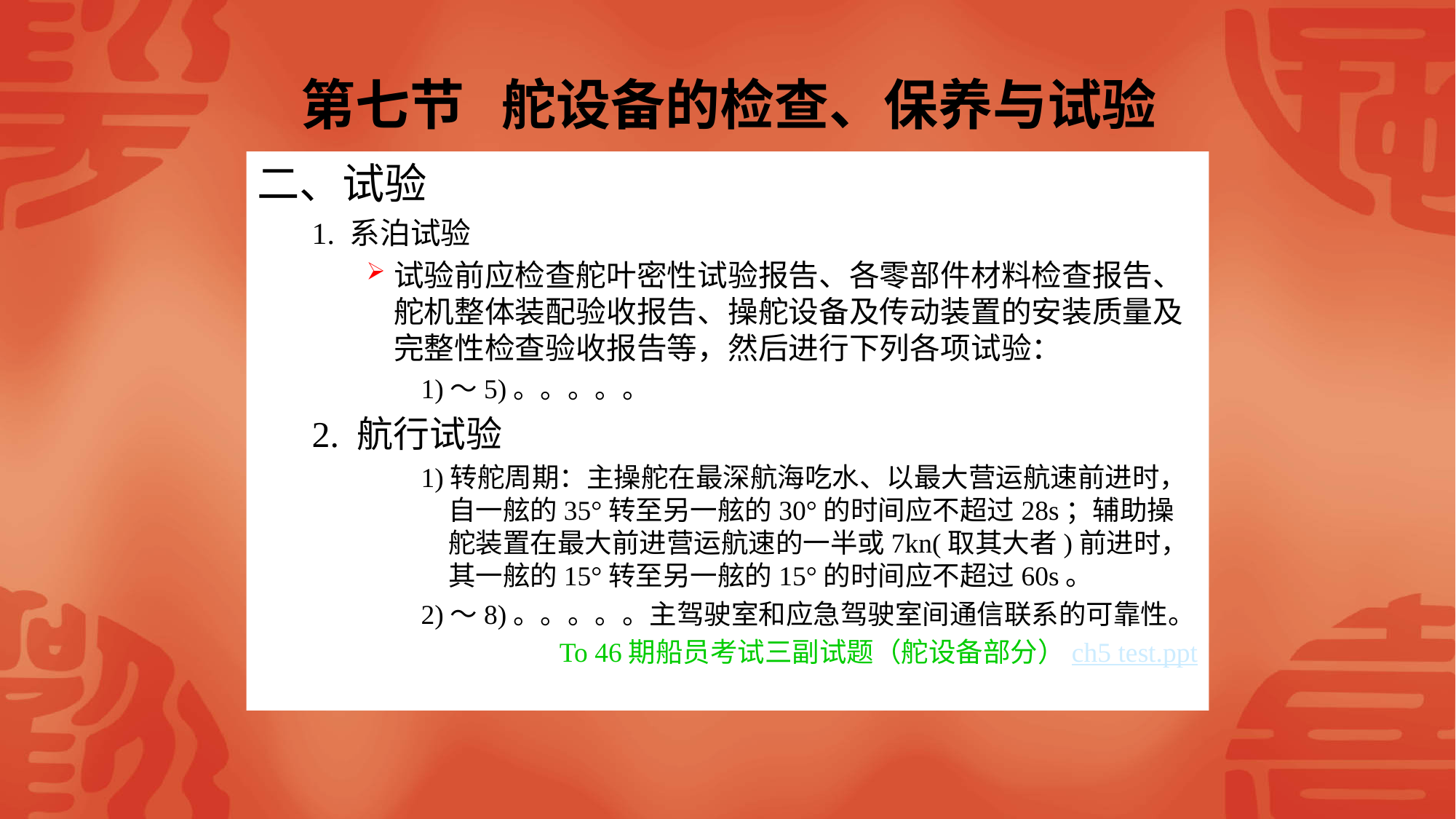

# 第七节   舵设备的检查、保养与试验
二、试验
1. 系泊试验
试验前应检查舵叶密性试验报告、各零部件材料检查报告、舵机整体装配验收报告、操舵设备及传动装置的安装质量及完整性检查验收报告等，然后进行下列各项试验：
1)～5)。。。。。
2. 航行试验
1)转舵周期：主操舵在最深航海吃水、以最大营运航速前进时，自一舷的35°转至另一舷的30°的时间应不超过28s；辅助操舵装置在最大前进营运航速的一半或7kn(取其大者)前进时，其一舷的15°转至另一舷的15°的时间应不超过60s。
2)～8)。。。。。主驾驶室和应急驾驶室间通信联系的可靠性。
To 46期船员考试三副试题（舵设备部分）ch5 test.ppt